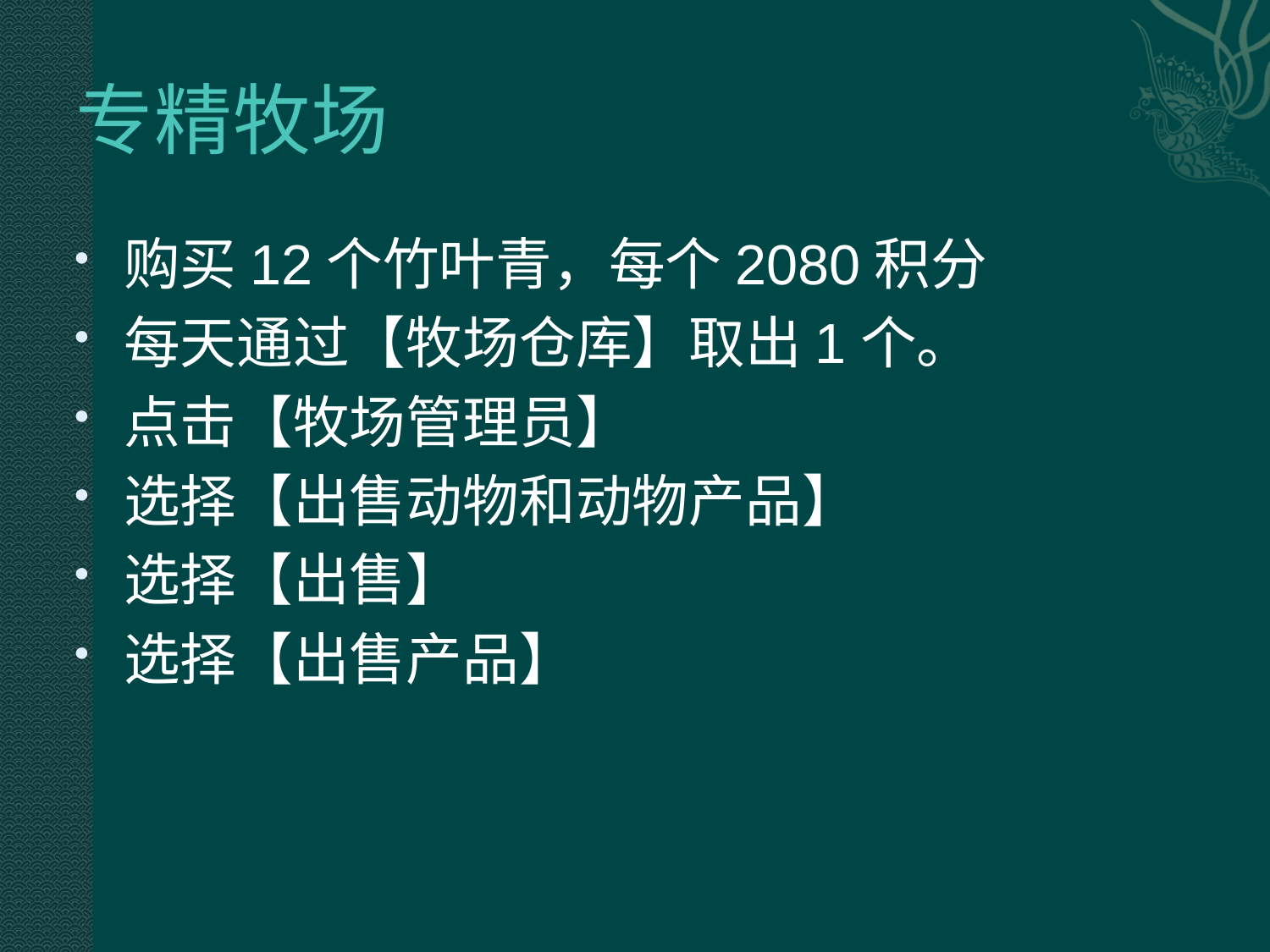

# 专精牧场
购买12个竹叶青，每个2080积分
每天通过【牧场仓库】取出1个。
点击【牧场管理员】
选择【出售动物和动物产品】
选择【出售】
选择【出售产品】